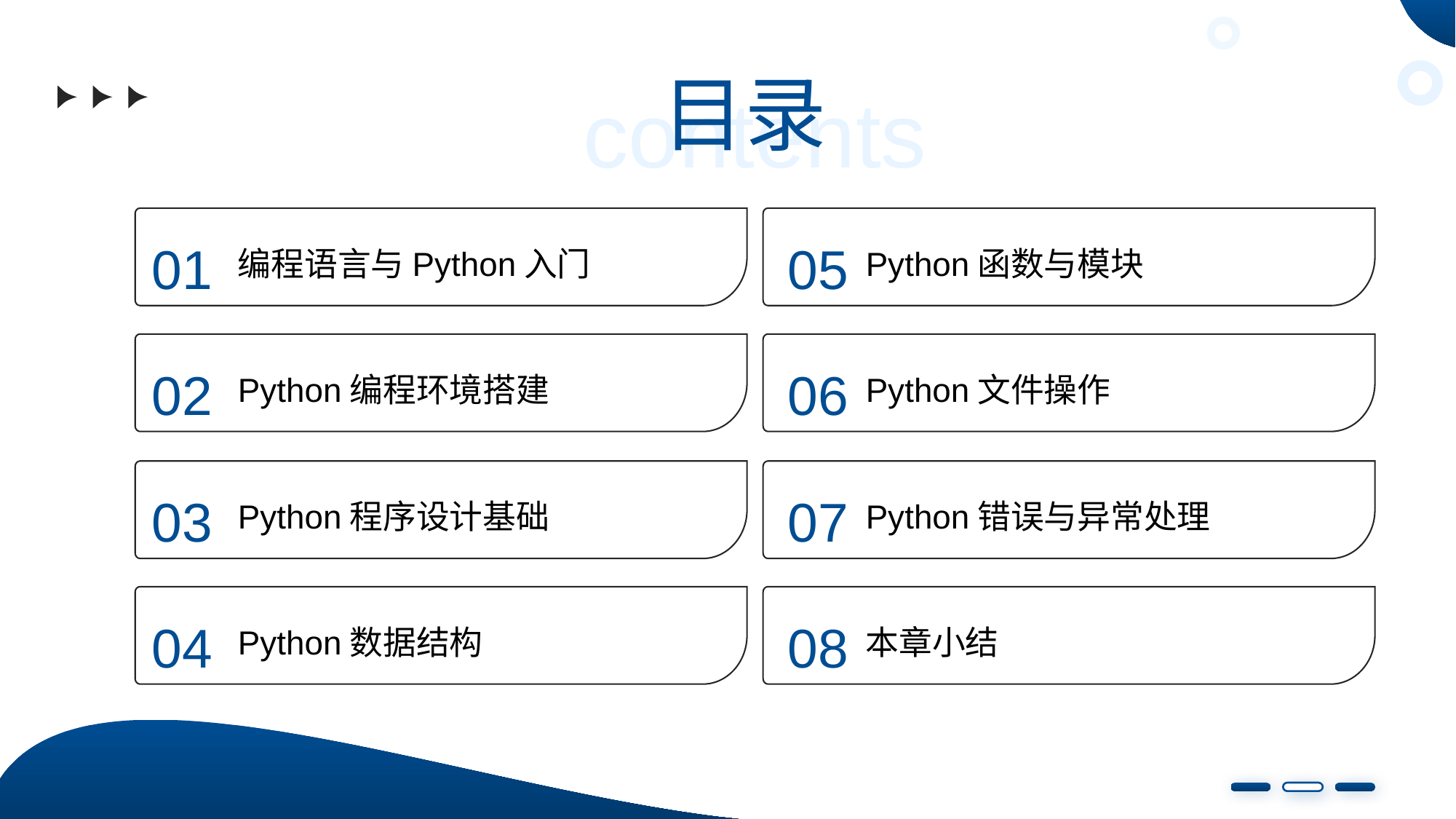

目录
contents

01
05
编程语言与Python入门
Python函数与模块

02
06
Python编程环境搭建
Python文件操作

03
07
Python程序设计基础
Python错误与异常处理

04
08
Python数据结构
本章小结